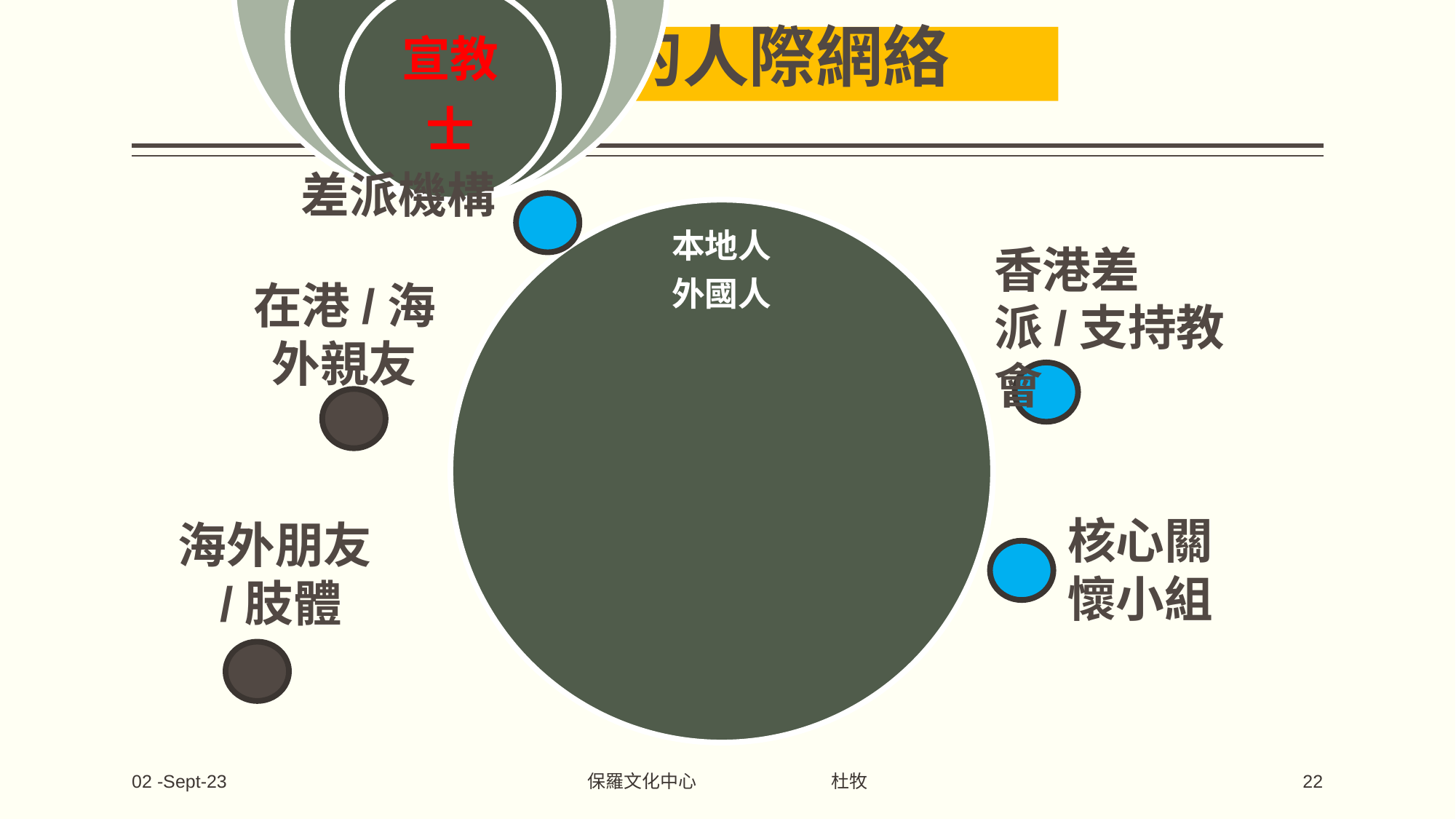

# 宣教士的人際網絡
差派機構

本地人外國人
宣教士
香港差派/支持教會
在港/海外親友

核心關懷小組
海外朋友/肢體

保羅文化中心                        杜牧
02 -Sept-23
22